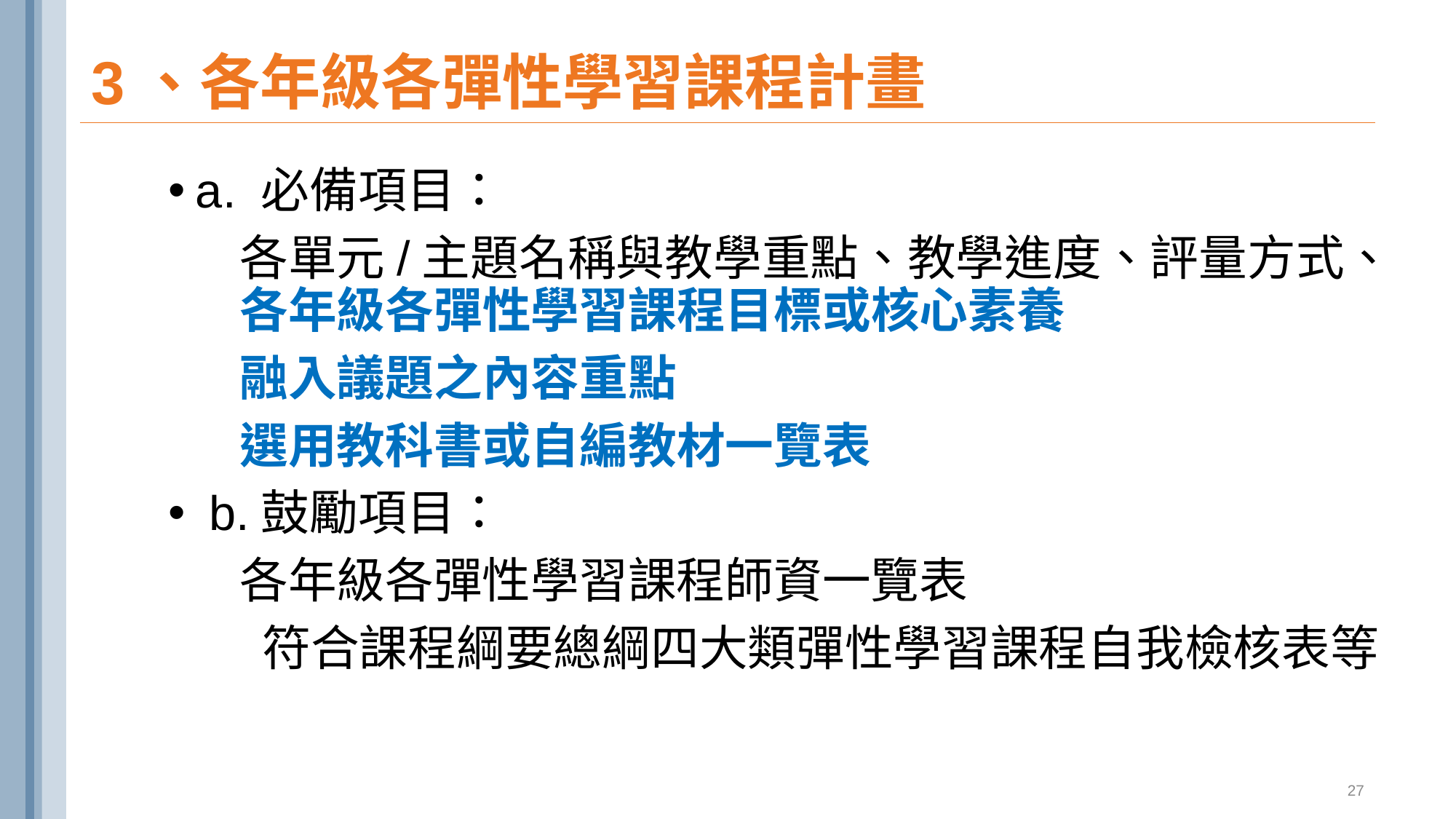

# 3、各年級各彈性學習課程計畫
a. 必備項目：
各單元/主題名稱與教學重點、教學進度、評量方式、各年級各彈性學習課程目標或核心素養
融入議題之內容重點
選用教科書或自編教材一覽表
 b.鼓勵項目：
各年級各彈性學習課程師資一覽表
 符合課程綱要總綱四大類彈性學習課程自我檢核表等
27